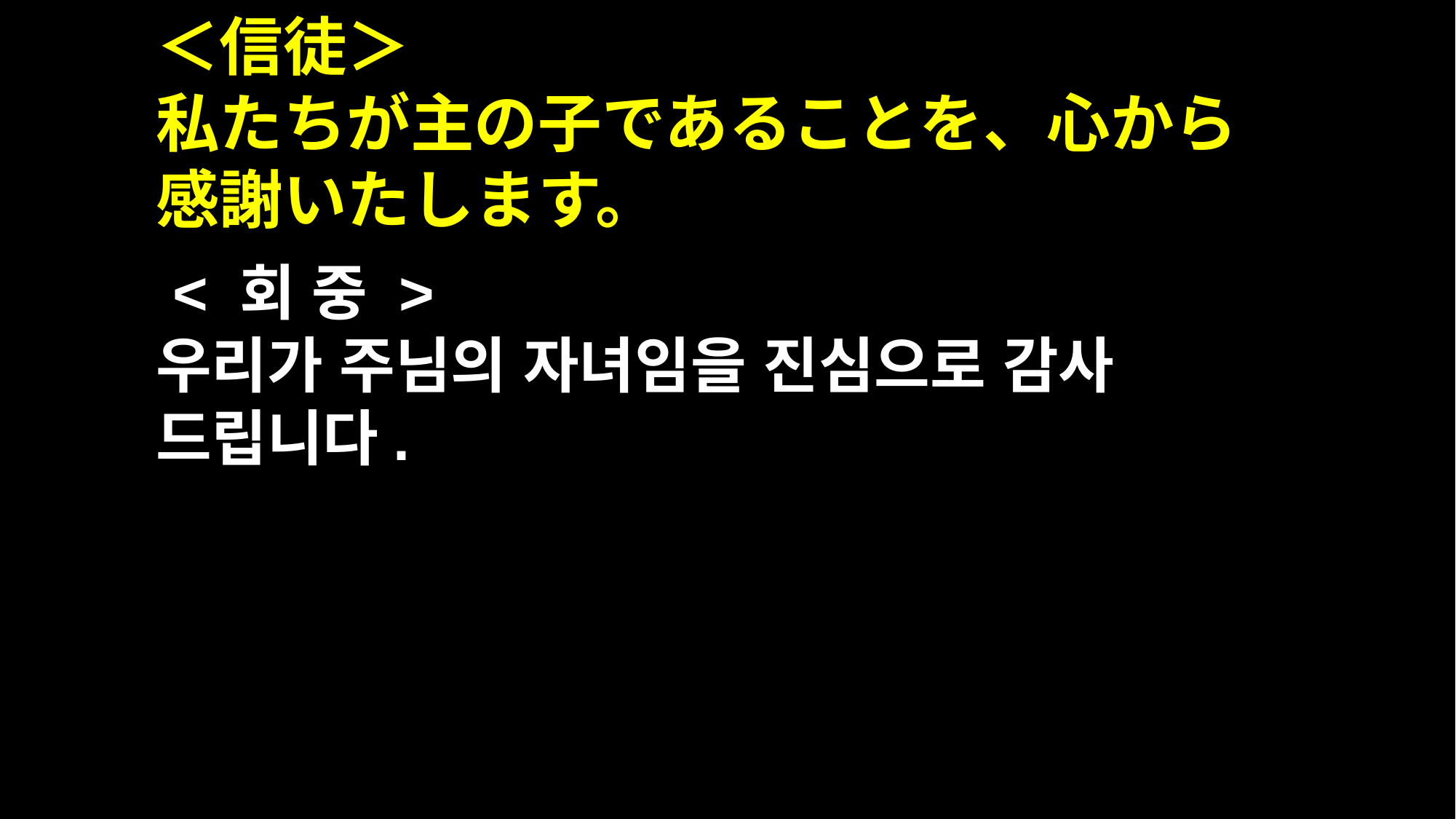

＜信徒＞
私たちが主の子であることを、心から感謝いたします。

 < 회 중 >
우리가 주님의 자녀임을 진심으로 감사 드립니다.